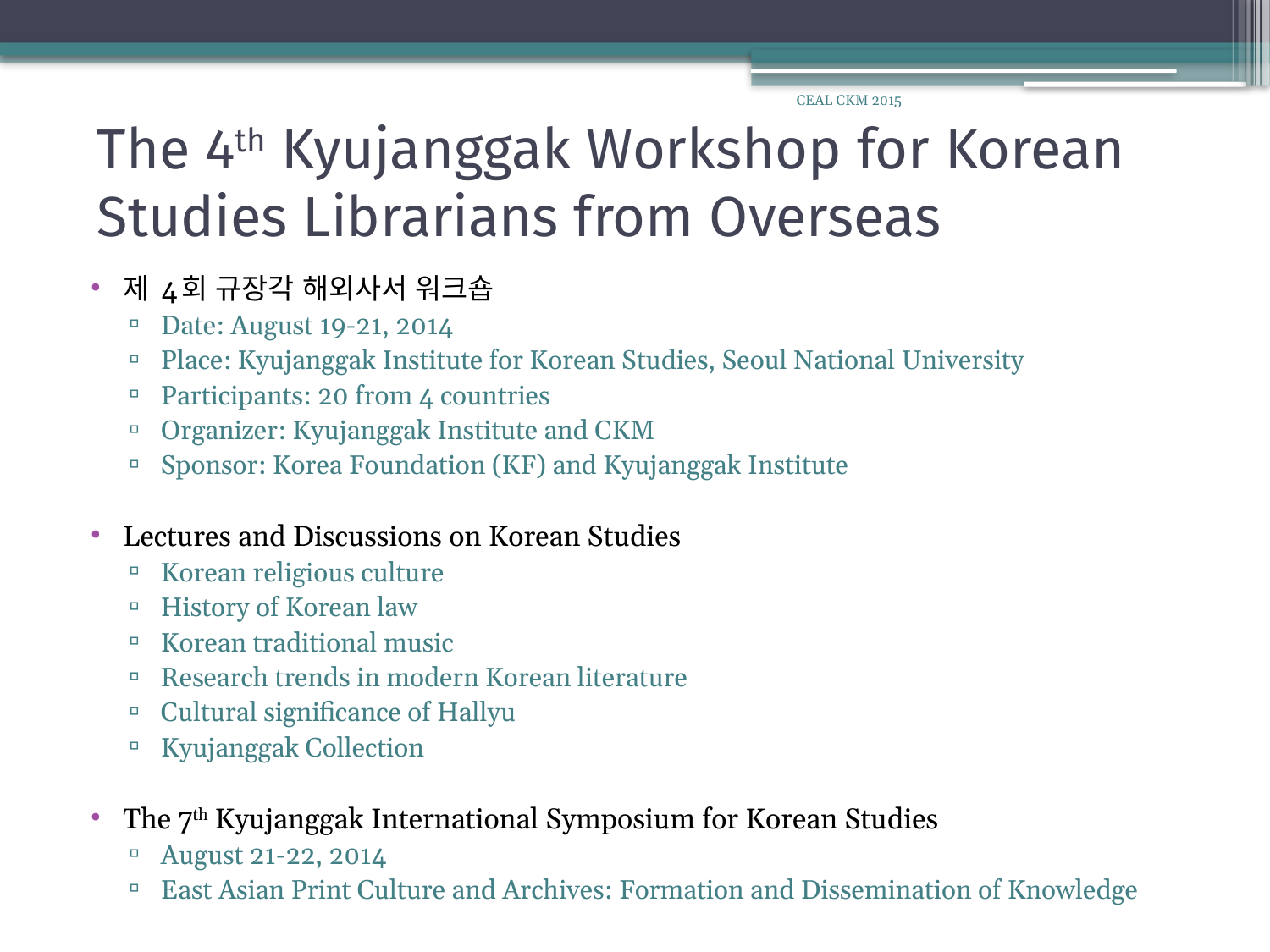

CEAL CKM 2015
# The 4th Kyujanggak Workshop for Korean Studies Librarians from Overseas
제 4회 규장각 해외사서 워크숍
Date: August 19-21, 2014
Place: Kyujanggak Institute for Korean Studies, Seoul National University
Participants: 20 from 4 countries
Organizer: Kyujanggak Institute and CKM
Sponsor: Korea Foundation (KF) and Kyujanggak Institute

Lectures and Discussions on Korean Studies
Korean religious culture
History of Korean law
Korean traditional music
Research trends in modern Korean literature
Cultural significance of Hallyu
Kyujanggak Collection

The 7th Kyujanggak International Symposium for Korean Studies
August 21-22, 2014
East Asian Print Culture and Archives: Formation and Dissemination of Knowledge